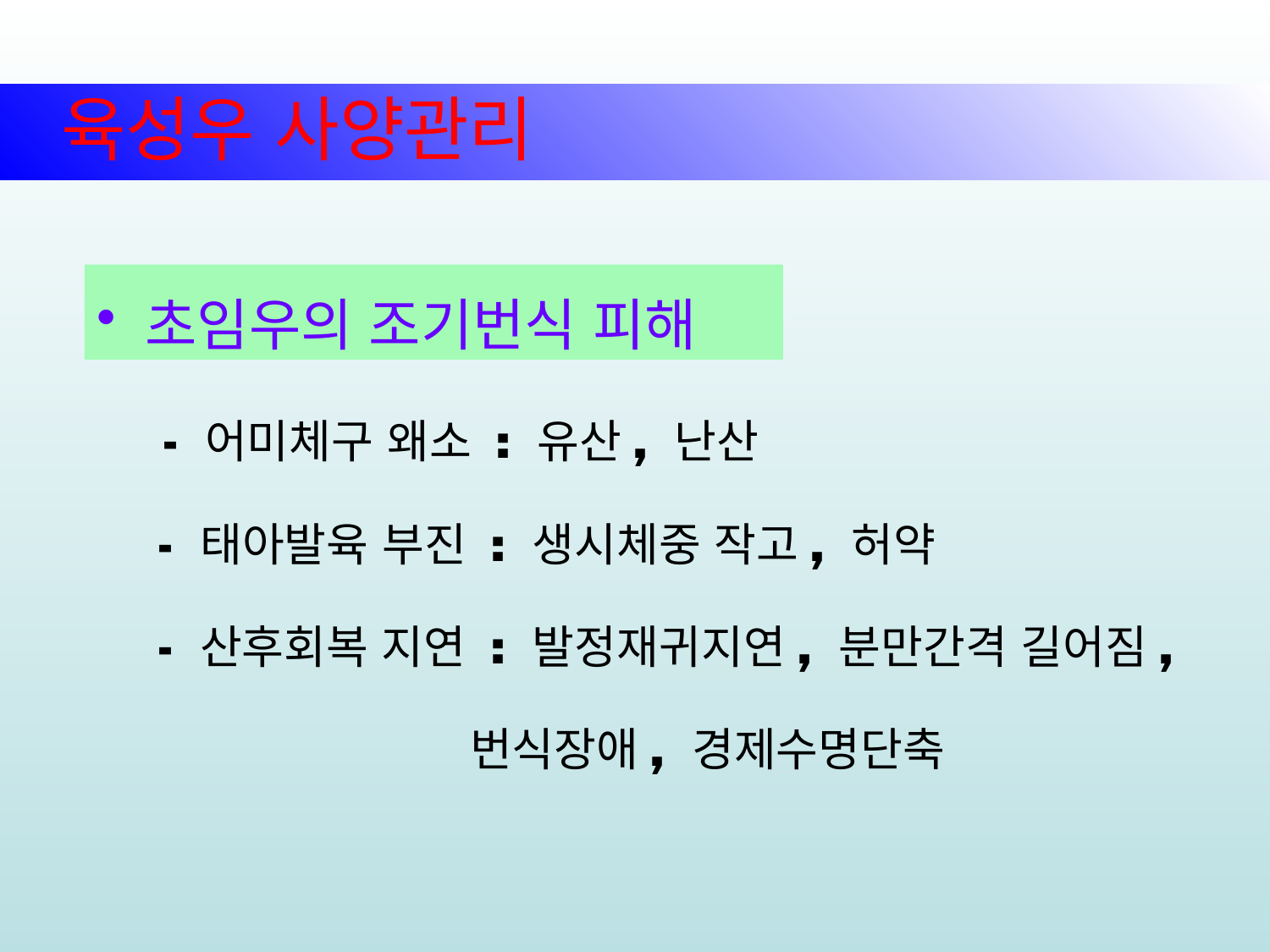

육성우 사양관리
초임우의 조기번식 피해
    - 어미체구 왜소 : 유산, 난산
    - 태아발육 부진 : 생시체중 작고, 허약
    - 산후회복 지연 : 발정재귀지연, 분만간격 길어짐,
                            번식장애, 경제수명단축